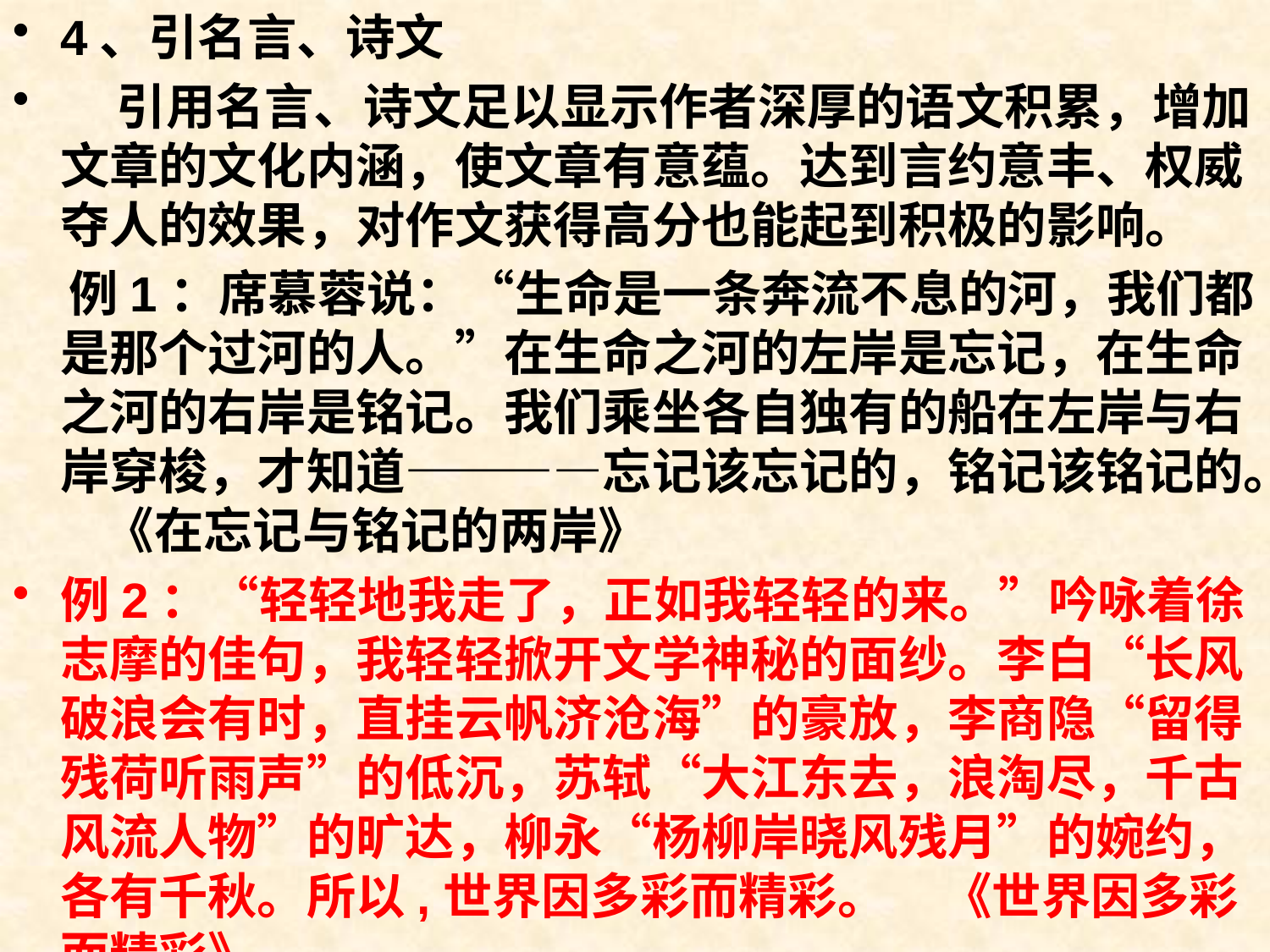

4、引名言、诗文
    引用名言、诗文足以显示作者深厚的语文积累，增加文章的文化内涵，使文章有意蕴。达到言约意丰、权威夺人的效果，对作文获得高分也能起到积极的影响。
    例1：席慕蓉说：“生命是一条奔流不息的河，我们都是那个过河的人。”在生命之河的左岸是忘记，在生命之河的右岸是铭记。我们乘坐各自独有的船在左岸与右岸穿梭，才知道————忘记该忘记的，铭记该铭记的。    《在忘记与铭记的两岸》
例2：“轻轻地我走了，正如我轻轻的来。”吟咏着徐志摩的佳句，我轻轻掀开文学神秘的面纱。李白“长风破浪会有时，直挂云帆济沧海”的豪放，李商隐“留得残荷听雨声”的低沉，苏轼“大江东去，浪淘尽，千古风流人物”的旷达，柳永“杨柳岸晓风残月”的婉约，各有千秋。所以,世界因多彩而精彩。     《世界因多彩而精彩》